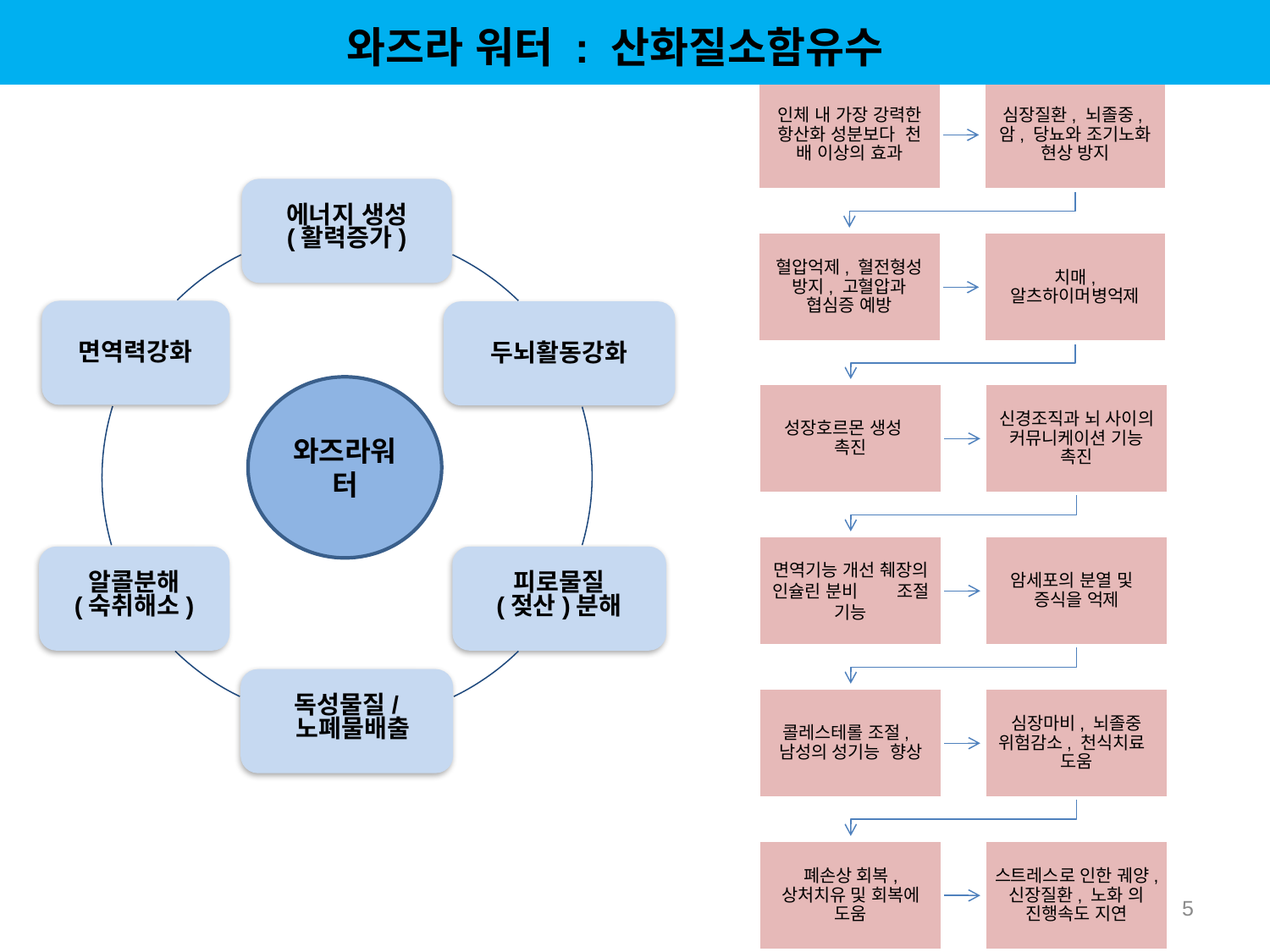

와즈라 워터 : 산화질소함유수

인체 내 가장 강력한 항산화 성분보다  천 배 이상의 효과

심장질환, 뇌졸중,  암, 당뇨와 조기노화 현상 방지

혈압억제, 혈전형성 방지, 고혈압과 협심증 예방

치매, 알츠하이머병억제

성장호르몬 생성    촉진

신경조직과 뇌 사이의 커뮤니케이션 기능 촉진

면역기능 개선 췌장의 인슐린 분비        조절 기능

암세포의 분열 및   증식을 억제

콜레스테롤 조절,   남성의 성기능  향상

심장마비, 뇌졸중 위험감소, 천식치료   도움

폐손상 회복, 상처치유 및 회복에 도움
스트레스로 인한 궤양, 신장질환, 노화 의 진행속도 지연
에너지 생성
(활력증가)
두뇌활동강화
피로물질
(젖산)분해
독성물질/
 노폐물배출
알콜분해
(숙취해소)
면역력강화
와즈라워터
5